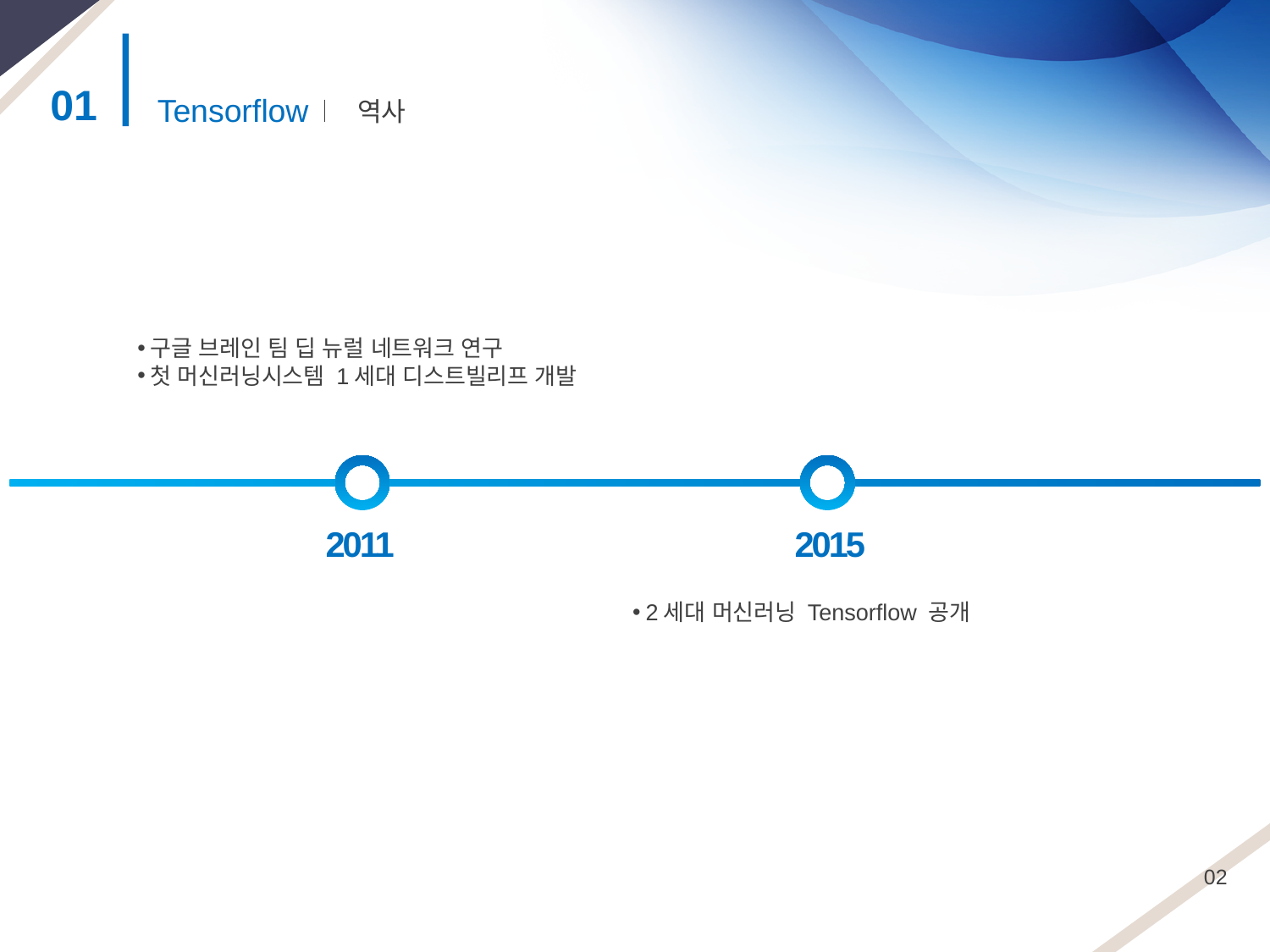

Presentation Title
01

Tensorflow
역사
구글 브레인 팀 딥 뉴럴 네트워크 연구
첫 머신러닝시스템 1세대 디스트빌리프 개발

2011
2015
2세대 머신러닝 Tensorflow 공개
02